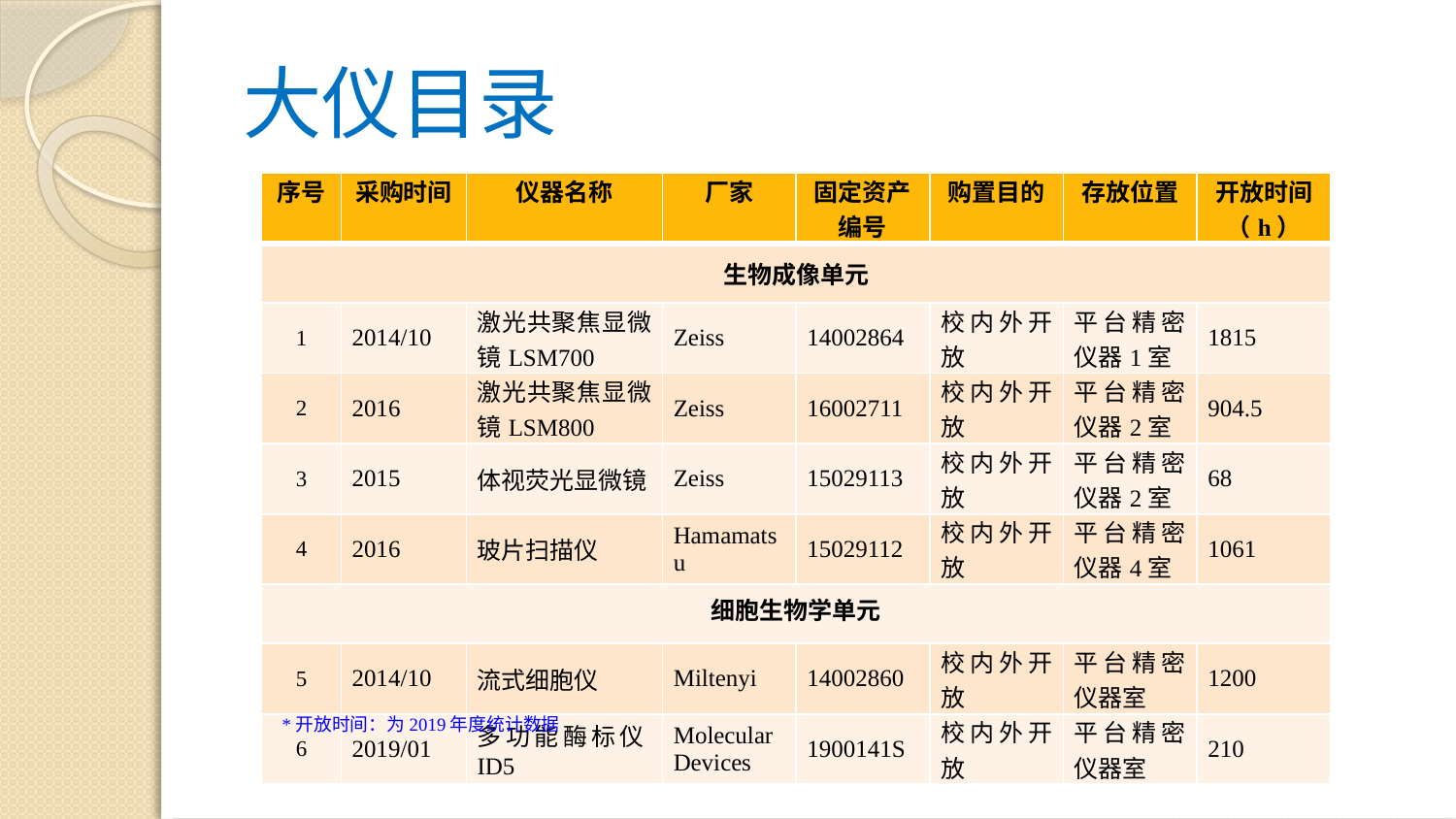

# 大仪目录
| 序号 | 采购时间 | 仪器名称 | 厂家 | 固定资产编号 | 购置目的 | 存放位置 | 开放时间（h） |
| --- | --- | --- | --- | --- | --- | --- | --- |
| 生物成像单元 |  |  |  |  |  |  |  |
| 1 | 2014/10 | 激光共聚焦显微镜LSM700 | Zeiss | 14002864 | 校内外开放 | 平台精密仪器1室 | 1815 |
| 2 | 2016 | 激光共聚焦显微镜LSM800 | Zeiss | 16002711 | 校内外开放 | 平台精密仪器2室 | 904.5 |
| 3 | 2015 | 体视荧光显微镜 | Zeiss | 15029113 | 校内外开放 | 平台精密仪器2室 | 68 |
| 4 | 2016 | 玻片扫描仪 | Hamamatsu | 15029112 | 校内外开放 | 平台精密仪器4室 | 1061 |
| 细胞生物学单元 |  |  |  |  |  |  |  |
| 5 | 2014/10 | 流式细胞仪 | Miltenyi | 14002860 | 校内外开放 | 平台精密仪器室 | 1200 |
| 6 | 2019/01 | 多功能酶标仪ID5 | Molecular Devices | 1900141S | 校内外开放 | 平台精密仪器室 | 210 |
*开放时间：为2019年度统计数据